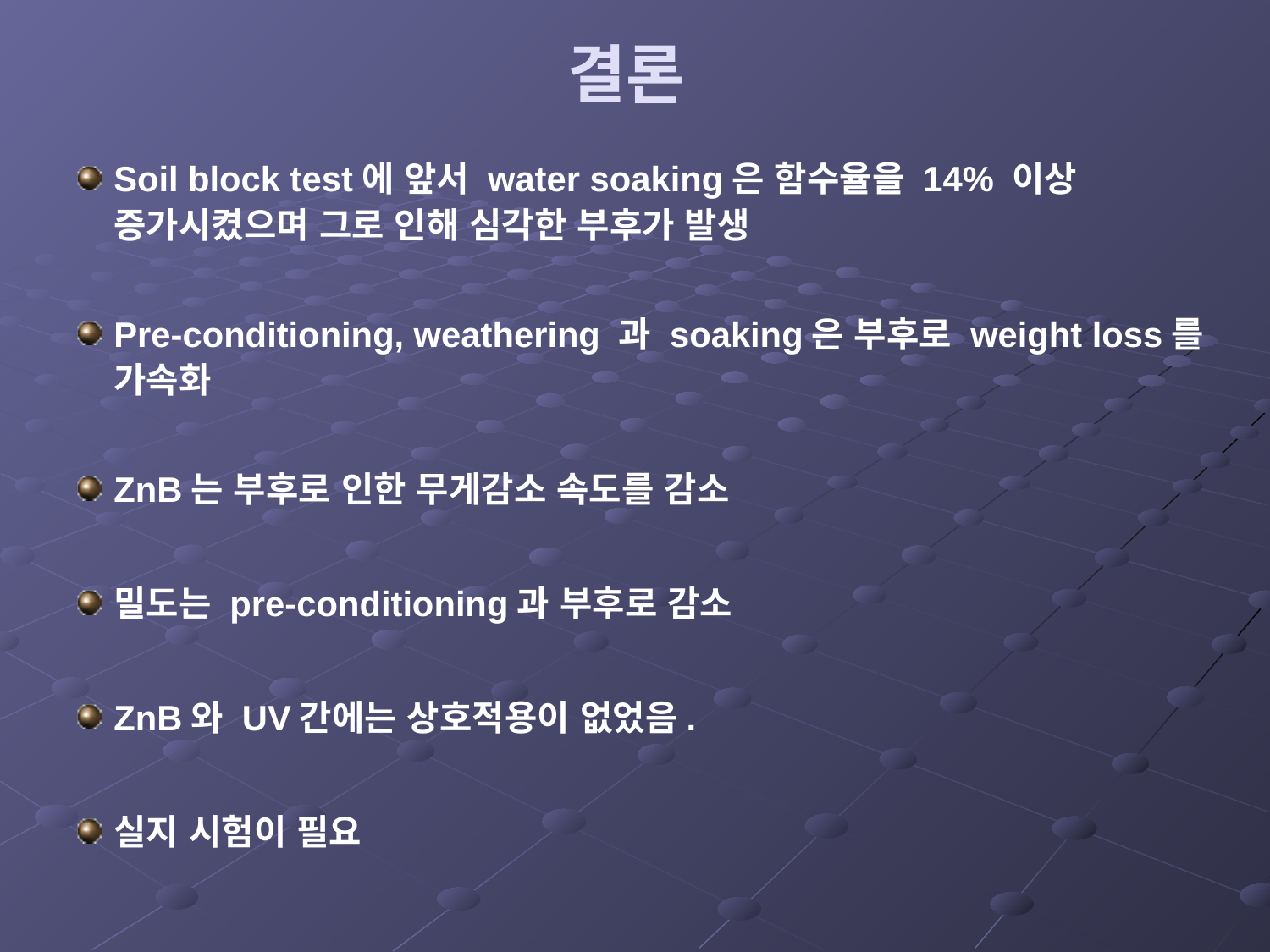

# 결론
Soil block test에 앞서 water soaking은 함수율을 14% 이상 증가시켰으며 그로 인해 심각한 부후가 발생

Pre-conditioning, weathering 과 soaking은 부후로 weight loss를 가속화

ZnB는 부후로 인한 무게감소 속도를 감소

밀도는 pre-conditioning과 부후로 감소

ZnB와 UV간에는 상호적용이 없었음.

실지 시험이 필요